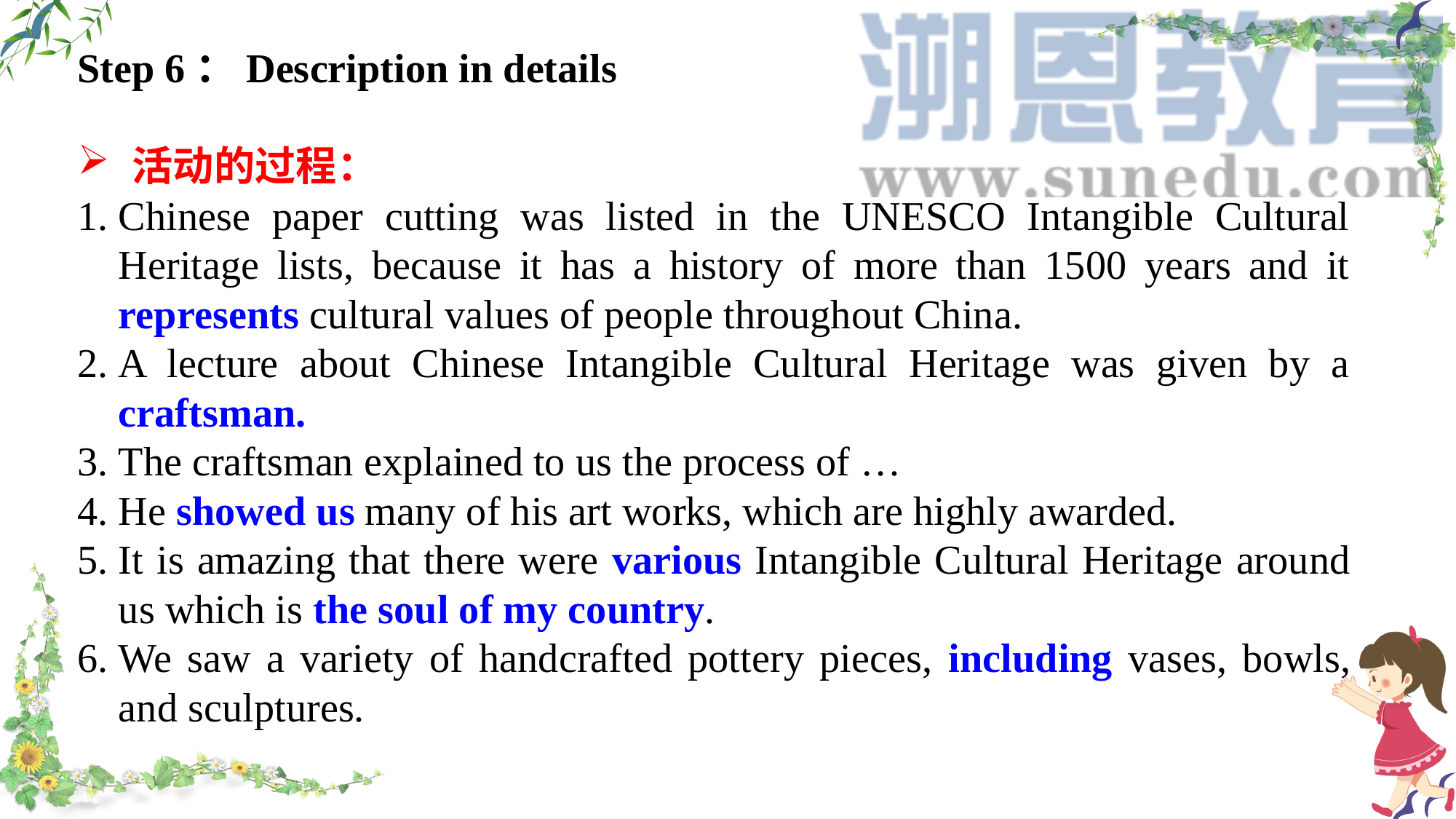

Step 6：Description in details

活动的过程：
Chinese paper cutting was listed in the UNESCO Intangible Cultural Heritage lists, because it has a history of more than 1500 years and it represents cultural values of people throughout China.
A lecture about Chinese Intangible Cultural Heritage was given by a craftsman.
The craftsman explained to us the process of …
He showed us many of his art works, which are highly awarded.
It is amazing that there were various Intangible Cultural Heritage around us which is the soul of my country.
We saw a variety of handcrafted pottery pieces, including vases, bowls, and sculptures.